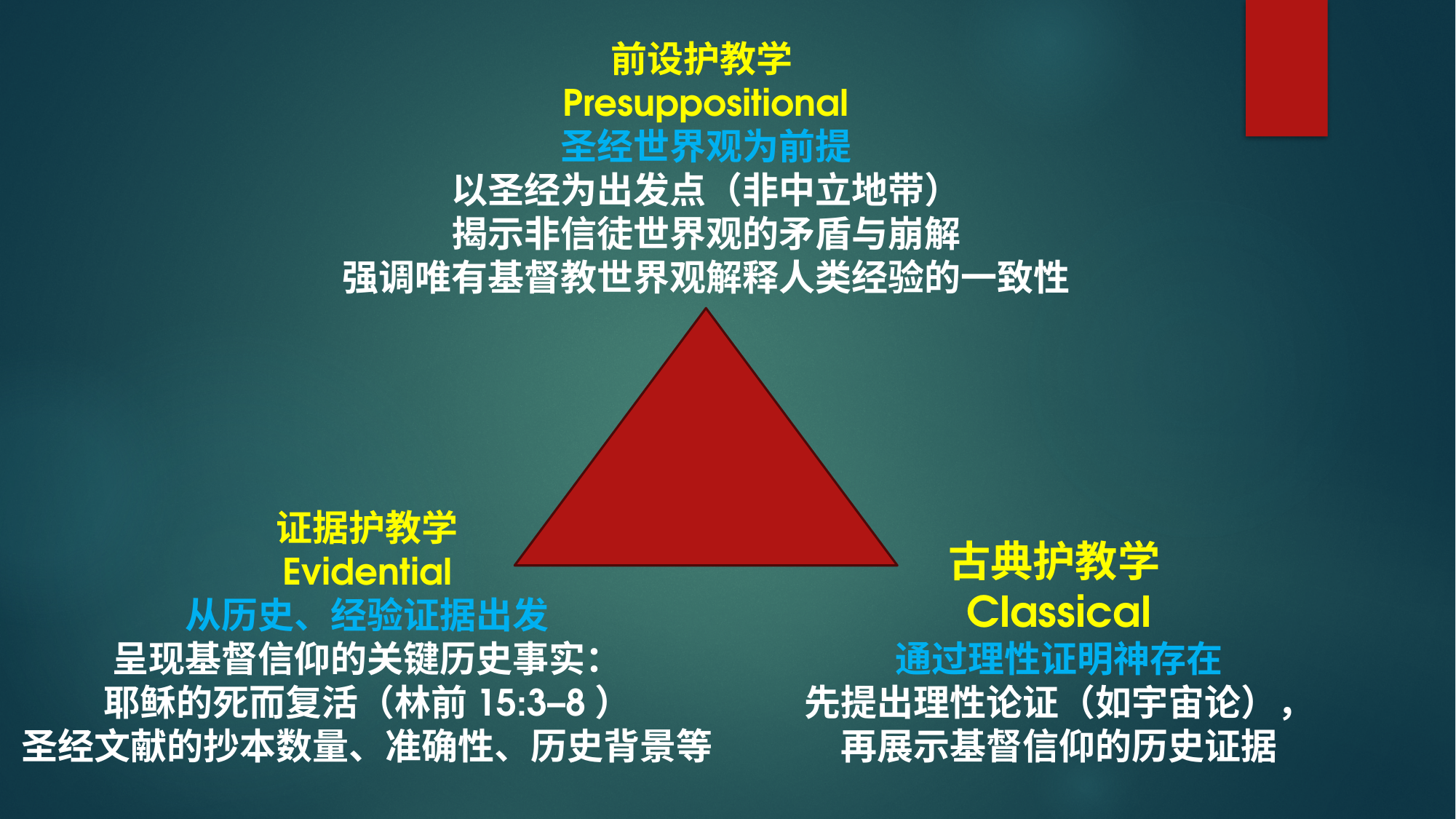

前设护教学
Presuppositional
圣经世界观为前提
以圣经为出发点（非中立地带）
揭示非信徒世界观的矛盾与崩解
强调唯有基督教世界观解释人类经验的一致性

证据护教学
Evidential
从历史、经验证据出发
呈现基督信仰的关键历史事实：
耶稣的死而复活（林前15:3–8）
圣经文献的抄本数量、准确性、历史背景等
古典护教学
Classical
通过理性证明神存在
先提出理性论证（如宇宙论），
再展示基督信仰的历史证据